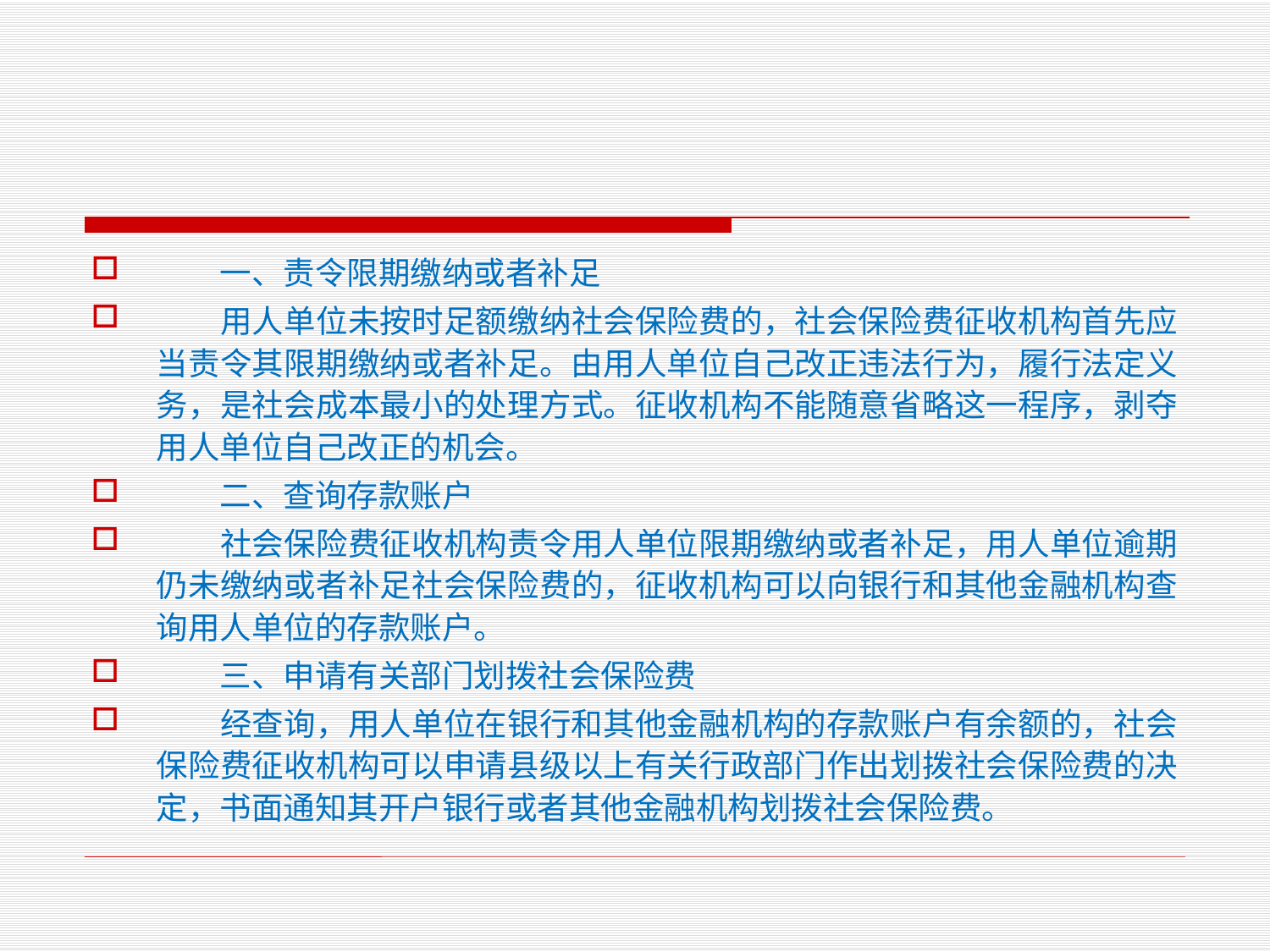

一、责令限期缴纳或者补足
　　用人单位未按时足额缴纳社会保险费的，社会保险费征收机构首先应当责令其限期缴纳或者补足。由用人单位自己改正违法行为，履行法定义务，是社会成本最小的处理方式。征收机构不能随意省略这一程序，剥夺用人单位自己改正的机会。
　　二、查询存款账户
　　社会保险费征收机构责令用人单位限期缴纳或者补足，用人单位逾期仍未缴纳或者补足社会保险费的，征收机构可以向银行和其他金融机构查询用人单位的存款账户。
　　三、申请有关部门划拨社会保险费
　　经查询，用人单位在银行和其他金融机构的存款账户有余额的，社会保险费征收机构可以申请县级以上有关行政部门作出划拨社会保险费的决定，书面通知其开户银行或者其他金融机构划拨社会保险费。